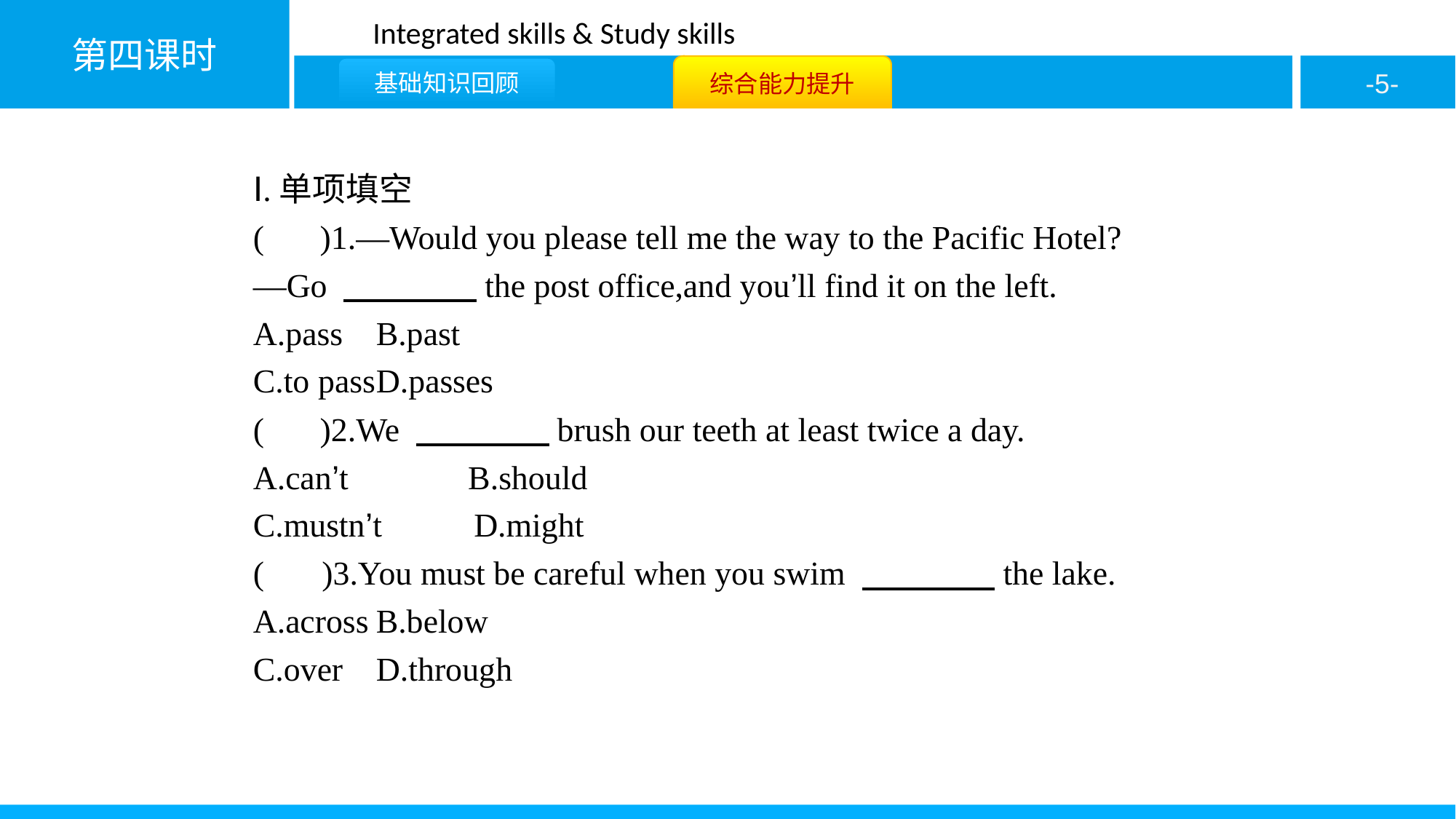

Ⅰ.单项填空
(  B  )1.—Would you please tell me the way to the Pacific Hotel?
—Go 　　　　the post office,and you’ll find it on the left.
A.pass	B.past
C.to pass	D.passes
(  B  )2.We 　　　　brush our teeth at least twice a day.
A.can’t	           B.should
C.mustn’t	D.might
(  A  )3.You must be careful when you swim 　　　　the lake.
A.across	B.below
C.over	D.through